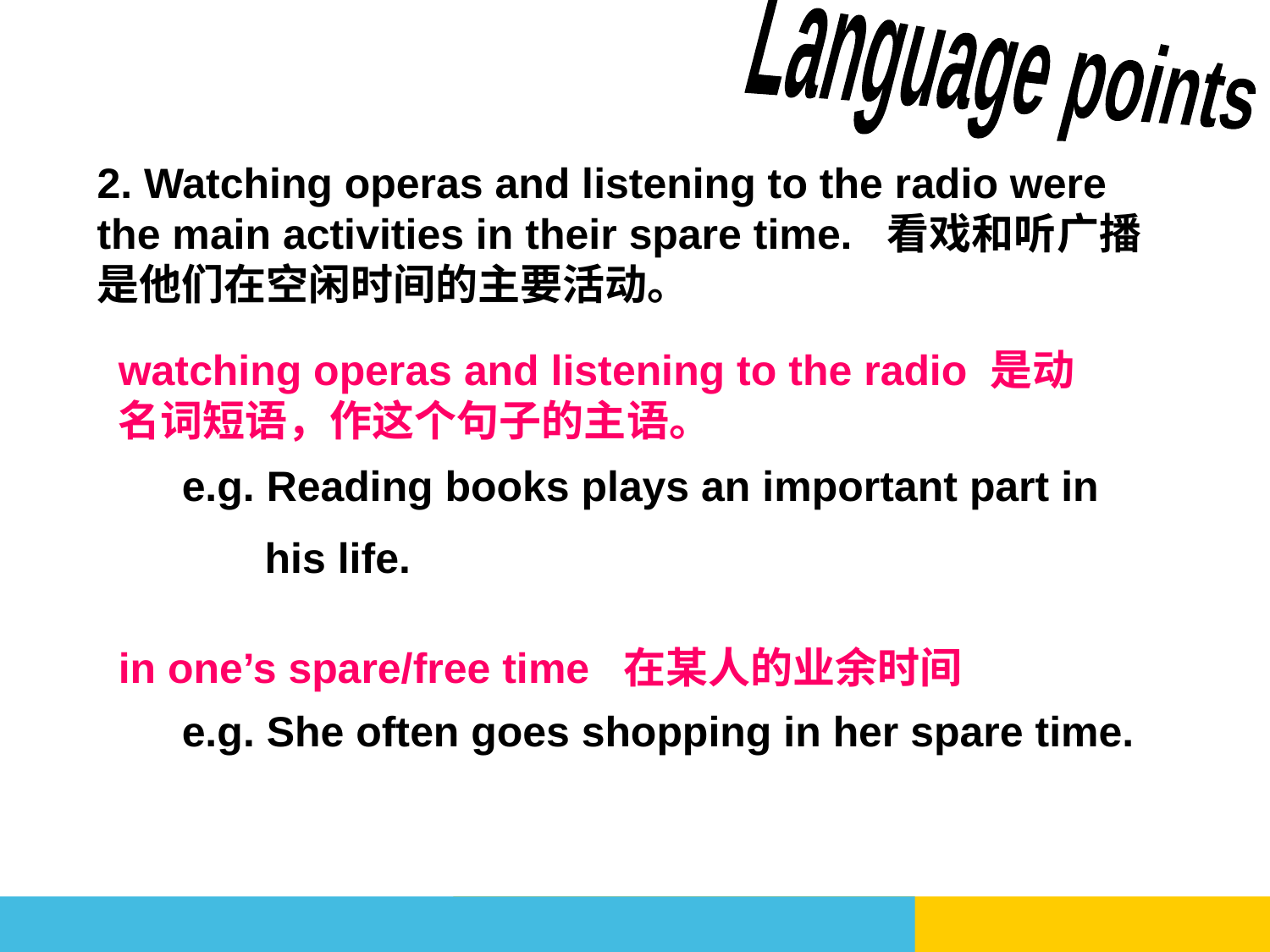

Language points

2. Watching operas and listening to the radio were the main activities in their spare time.  看戏和听广播是他们在空闲时间的主要活动。
watching operas and listening to the radio 是动名词短语，作这个句子的主语。
e.g. Reading books plays an important part in
       his life.
in one’s spare/free time  在某人的业余时间
e.g. She often goes shopping in her spare time.